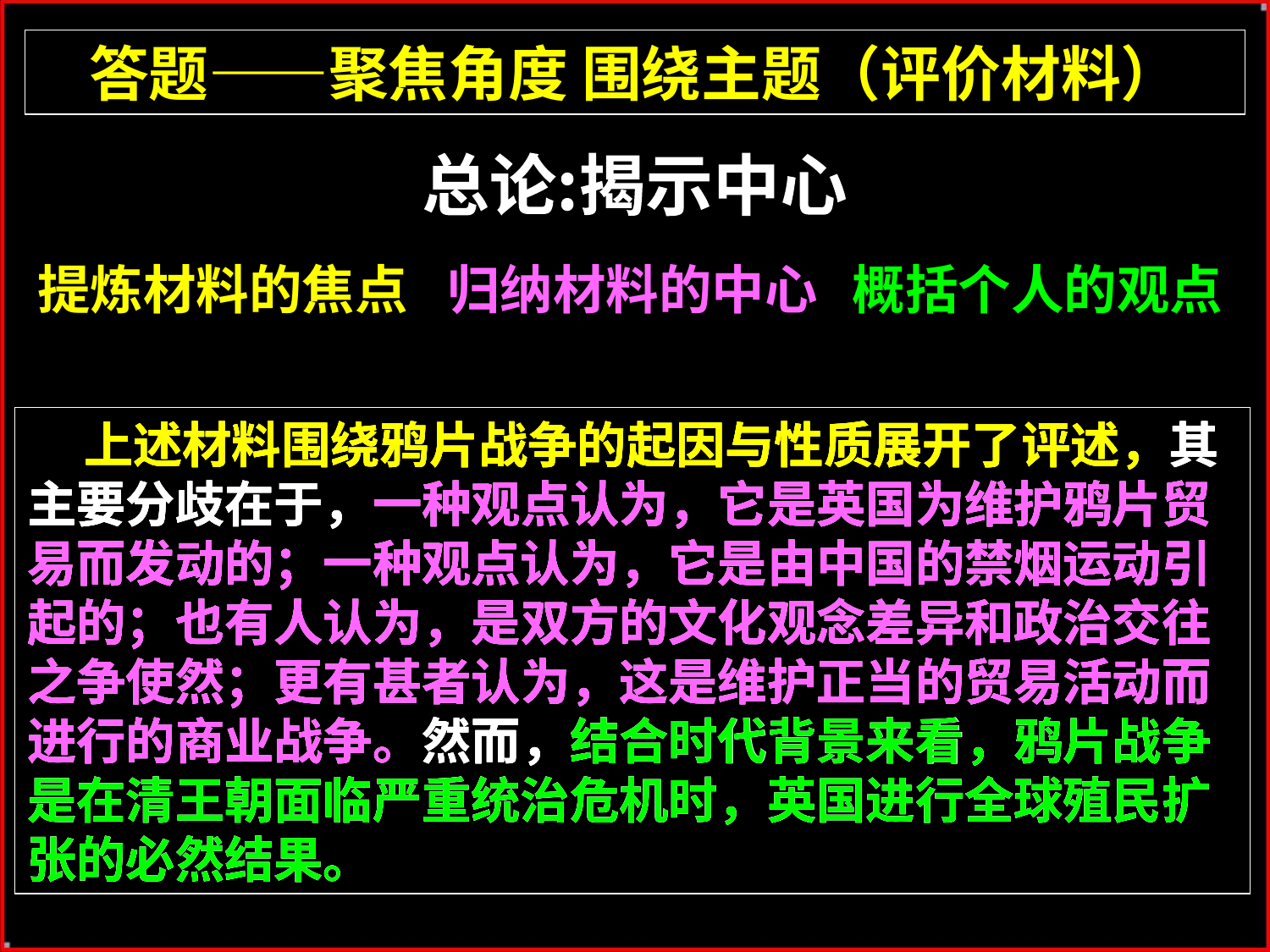

答题——聚焦角度 围绕主题（评价材料）
总论:揭示中心
提炼材料的焦点
归纳材料的中心
概括个人的观点
    上述材料围绕鸦片战争的起因与性质展开了评述，其主要分歧在于，一种观点认为，它是英国为维护鸦片贸易而发动的；一种观点认为，它是由中国的禁烟运动引起的；也有人认为，是双方的文化观念差异和政治交往之争使然；更有甚者认为，这是维护正当的贸易活动而进行的商业战争。然而，结合时代背景来看，鸦片战争是在清王朝面临严重统治危机时，英国进行全球殖民扩张的必然结果。
    上述材料围绕鸦片战争的起因与性质展开了评述，其主要分歧在于，一种观点认为，它是英国为维护鸦片贸易而发动的；一种观点认为，它是由中国的禁烟运动引起的；也有人认为，是双方的文化观念差异和政治交往之争使然；更有甚者认为，这是维护正当的贸易活动而进行的商业战争。然而，结合时代背景来看，鸦片战争是在清王朝面临严重统治危机时，英国进行全球殖民扩张的必然结果。
    上述材料围绕鸦片战争的起因与性质展开了评述，其主要分歧在于，一种观点认为，它是英国为维护鸦片贸易而发动的；一种观点认为，它是由中国的禁烟运动引起的；也有人认为，是双方的文化观念差异和政治交往之争使然；更有甚者认为，这是维护正当的贸易活动而进行的商业战争。然而，结合时代背景来看，鸦片战争是在清王朝面临严重统治危机时，英国进行全球殖民扩张的必然结果。
    上述材料围绕鸦片战争的起因与性质展开了评述，其主要分歧在于，一种观点认为，它是英国为维护鸦片贸易而发动的；一种观点认为，它是由中国的禁烟运动引起的；也有人认为，是双方的文化观念差异和政治交往之争使然；更有甚者认为，这是维护正当的贸易活动而进行的商业战争。然而，结合时代背景来看，鸦片战争是在清王朝面临严重统治危机时，英国进行全球殖民扩张的必然结果。